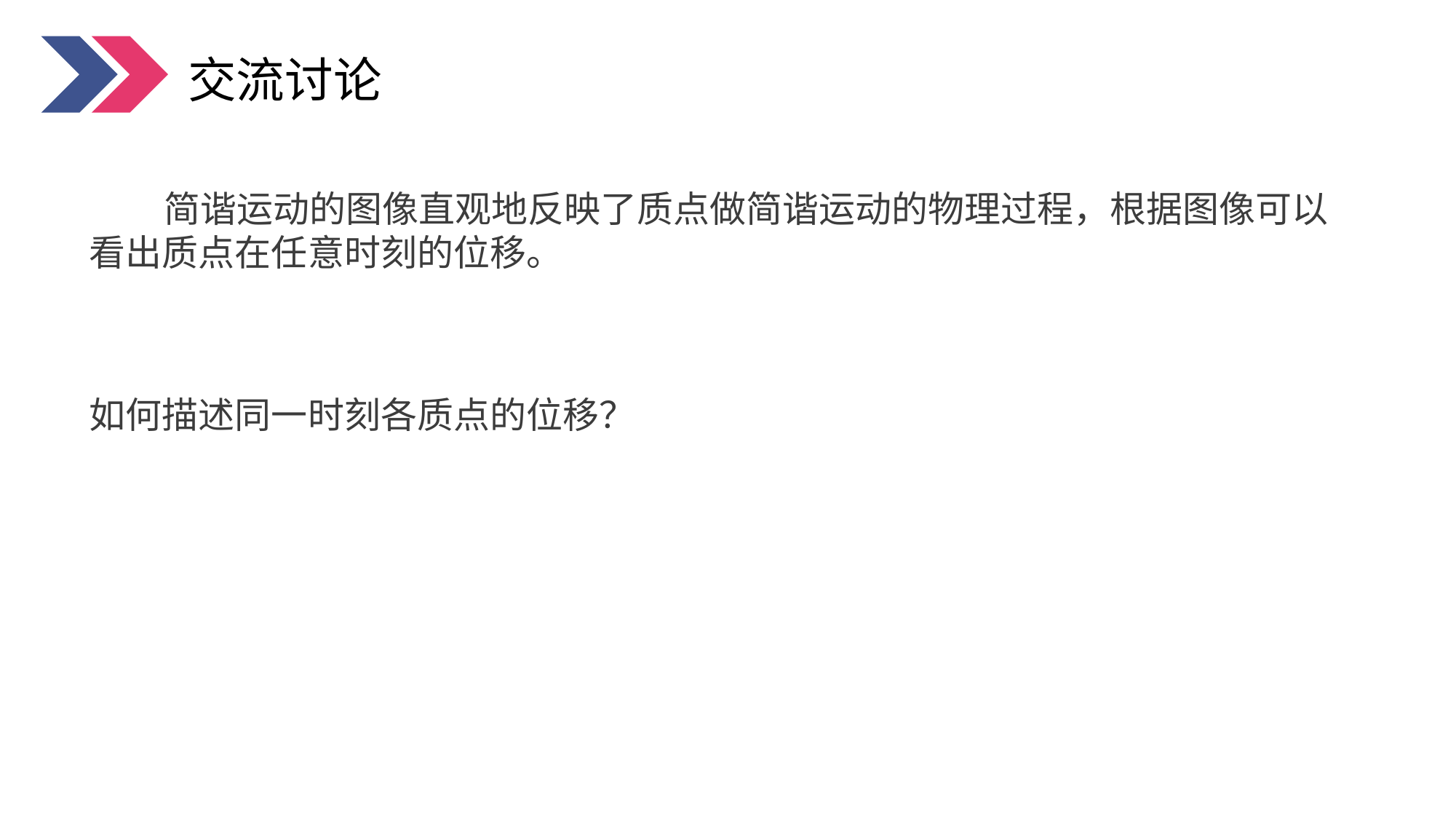

交流讨论
        简谐运动的图像直观地反映了质点做简谐运动的物理过程，根据图像可以看出质点在任意时刻的位移。
如何描述同一时刻各质点的位移？